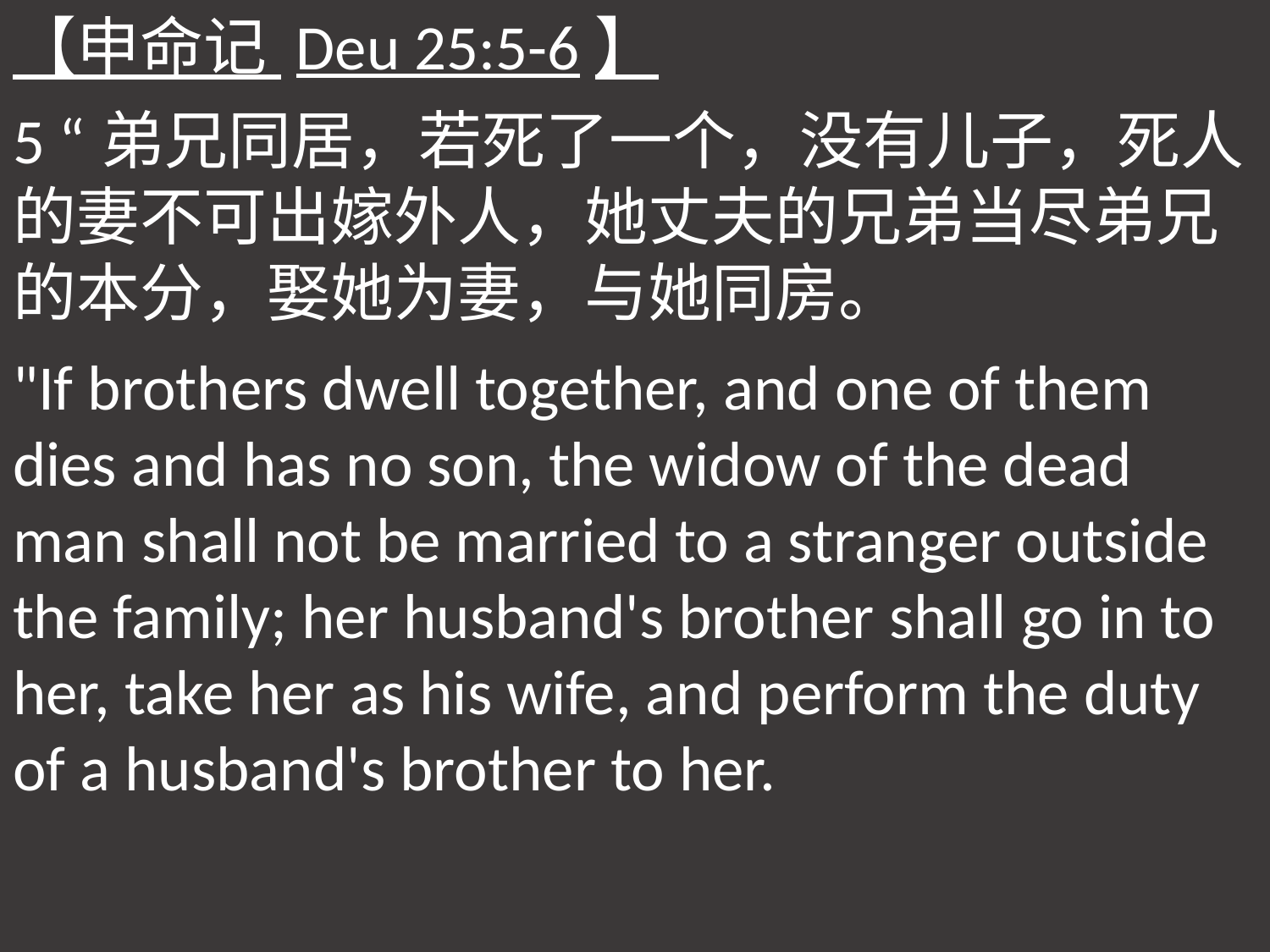

【申命记 Deu 25:5-6】
5 “弟兄同居，若死了一个，没有儿子，死人的妻不可出嫁外人，她丈夫的兄弟当尽弟兄的本分，娶她为妻，与她同房。
"If brothers dwell together, and one of them dies and has no son, the widow of the dead man shall not be married to a stranger outside the family; her husband's brother shall go in to her, take her as his wife, and perform the duty of a husband's brother to her.